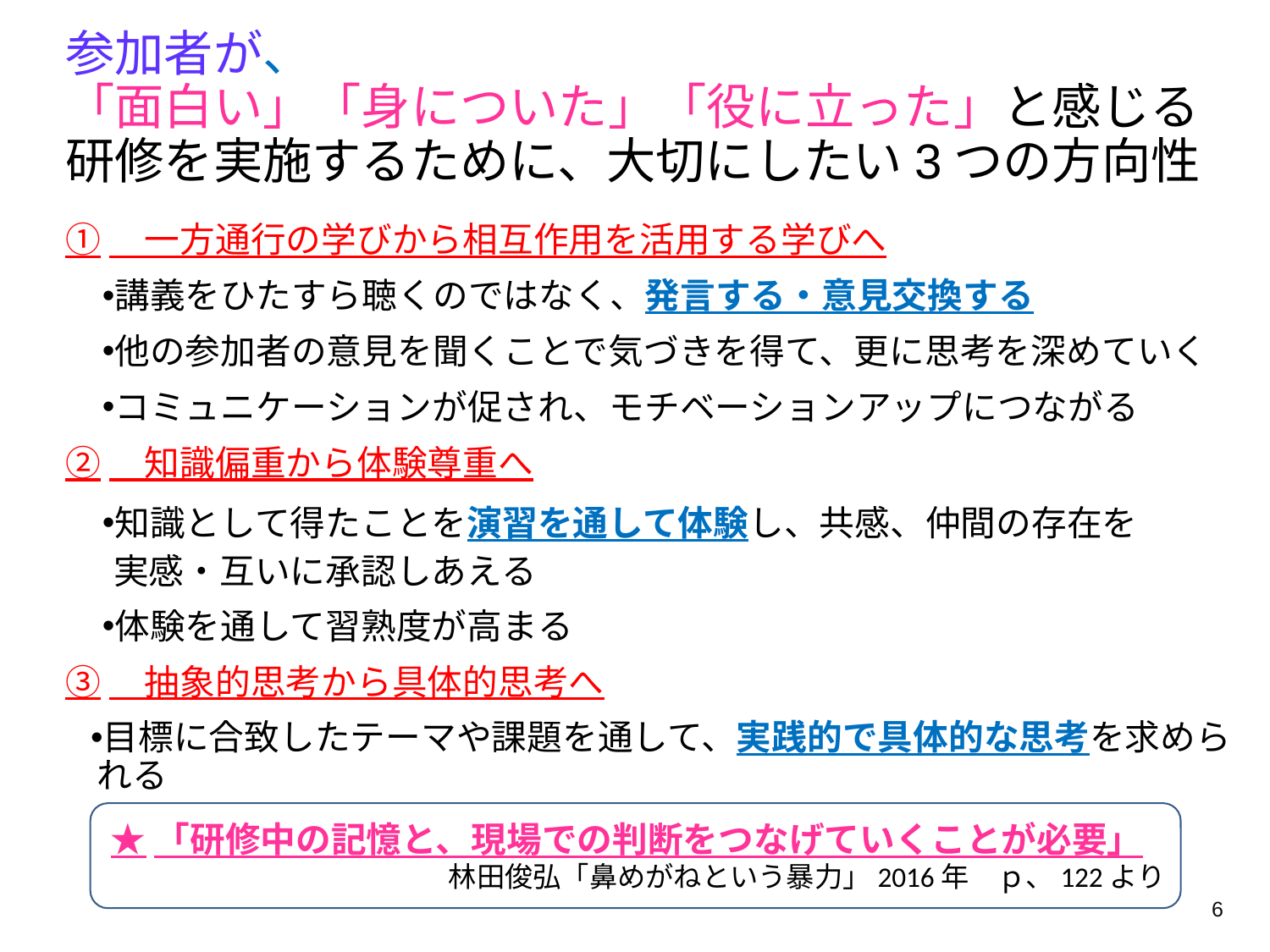

# 参加者が、 「面白い」「身についた」「役に立った」と感じる研修を実施するために、大切にしたい3つの方向性
①　一方通行の学びから相互作用を活用する学びへ
講義をひたすら聴くのではなく、発言する・意見交換する
他の参加者の意見を聞くことで気づきを得て、更に思考を深めていく
コミュニケーションが促され、モチベーションアップにつながる
②　知識偏重から体験尊重へ
知識として得たことを演習を通して体験し、共感、仲間の存在を
 実感・互いに承認しあえる
体験を通して習熟度が高まる
③　抽象的思考から具体的思考へ
目標に合致したテーマや課題を通して、実践的で具体的な思考を求められる

★「研修中の記憶と、現場での判断をつなげていくことが必要」
　　　　　　　　　　　　林田俊弘「鼻めがねという暴力」2016年　ｐ、122より
6